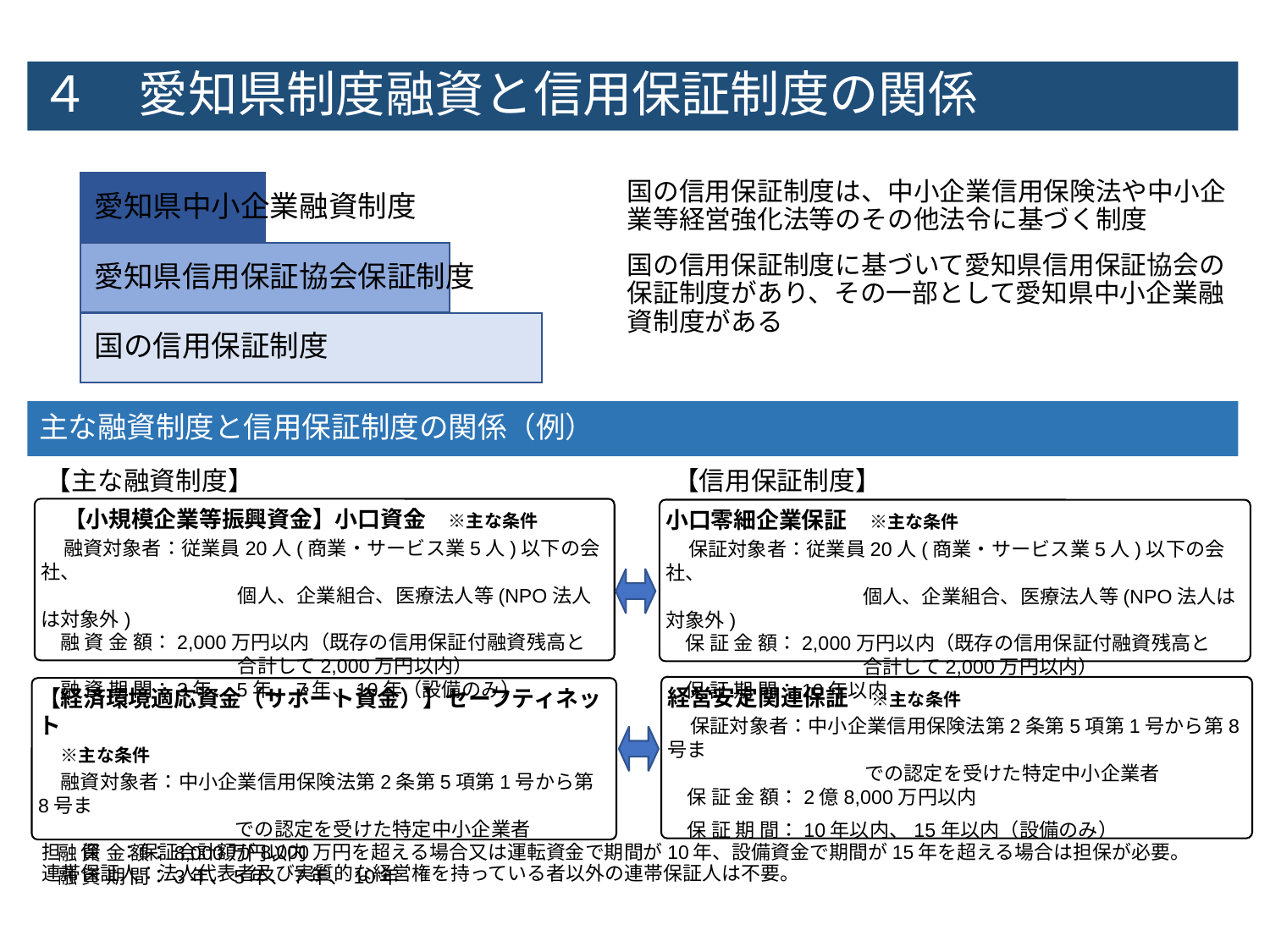

４　愛知県制度融資と信用保証制度の関係

国の信用保証制度は、中小企業信用保険法や中小企業等経営強化法等のその他法令に基づく制度
国の信用保証制度に基づいて愛知県信用保証協会の保証制度があり、その一部として愛知県中小企業融資制度がある
愛知県中小企業融資制度

愛知県信用保証協会保証制度
国の信用保証制度

主な融資制度と信用保証制度の関係（例）
【主な融資制度】
【信用保証制度】
　【小規模企業等振興資金】小口資金　※主な条件
　融資対象者：従業員20人(商業・サービス業5人)以下の会社、
　　　　　　　　　　個人、企業組合、医療法人等(NPO法人は対象外)
　融 資 金 額：2,000万円以内（既存の信用保証付融資残高と
　　　　　　　　　　合計して2,000万円以内）
　融 資 期 間：3年、5年、7年、10年（設備のみ）
小口零細企業保証　※主な条件
　保証対象者：従業員20人(商業・サービス業5人)以下の会社、
　　　　　　　　　　個人、企業組合、医療法人等(NPO法人は対象外)
　保 証 金 額：2,000万円以内（既存の信用保証付融資残高と
　　　　　　　　　　合計して2,000万円以内）
　保 証 期 間：10年以内

経営安定関連保証　※主な条件
　保証対象者：中小企業信用保険法第2条第5項第1号から第8号ま
　　　　　　　　　　での認定を受けた特定中小企業者
　保 証 金 額：2億8,000万円以内
　保 証 期 間：10年以内、15年以内（設備のみ）
【経済環境適応資金（サポート資金）】セーフティネット
　※主な条件
　融資対象者：中小企業信用保険法第2条第5項第1号から第8号ま
　　　　　　　　　　での認定を受けた特定中小企業者
　融 資 金 額：8,000万円以内
　融 資 期 間：3年、5年、7年、10年

担　保　：保証合計額が8,000万円を超える場合又は運転資金で期間が10年、設備資金で期間が15年を超える場合は担保が必要。
連帯保証人：法人代表者及び実質的な経営権を持っている者以外の連帯保証人は不要。